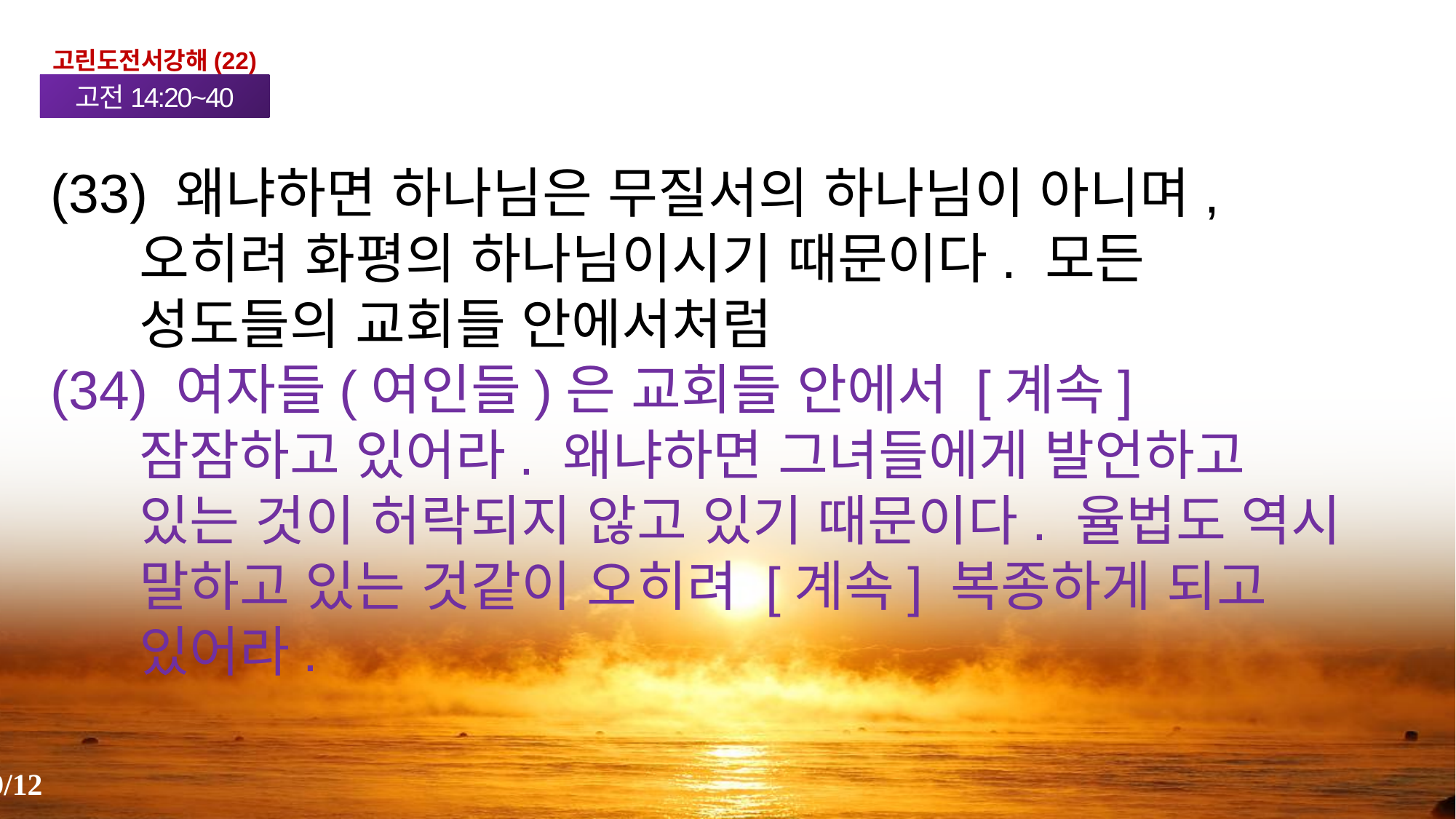

고린도전서강해(22)
고전14:20~40

(33) 왜냐하면 하나님은 무질서의 하나님이 아니며, 오히려 화평의 하나님이시기 때문이다. 모든 성도들의 교회들 안에서처럼
(34) 여자들(여인들)은 교회들 안에서 [계속] 잠잠하고 있어라. 왜냐하면 그녀들에게 발언하고 있는 것이 허락되지 않고 있기 때문이다. 율법도 역시 말하고 있는 것같이 오히려 [계속] 복종하게 되고 있어라.